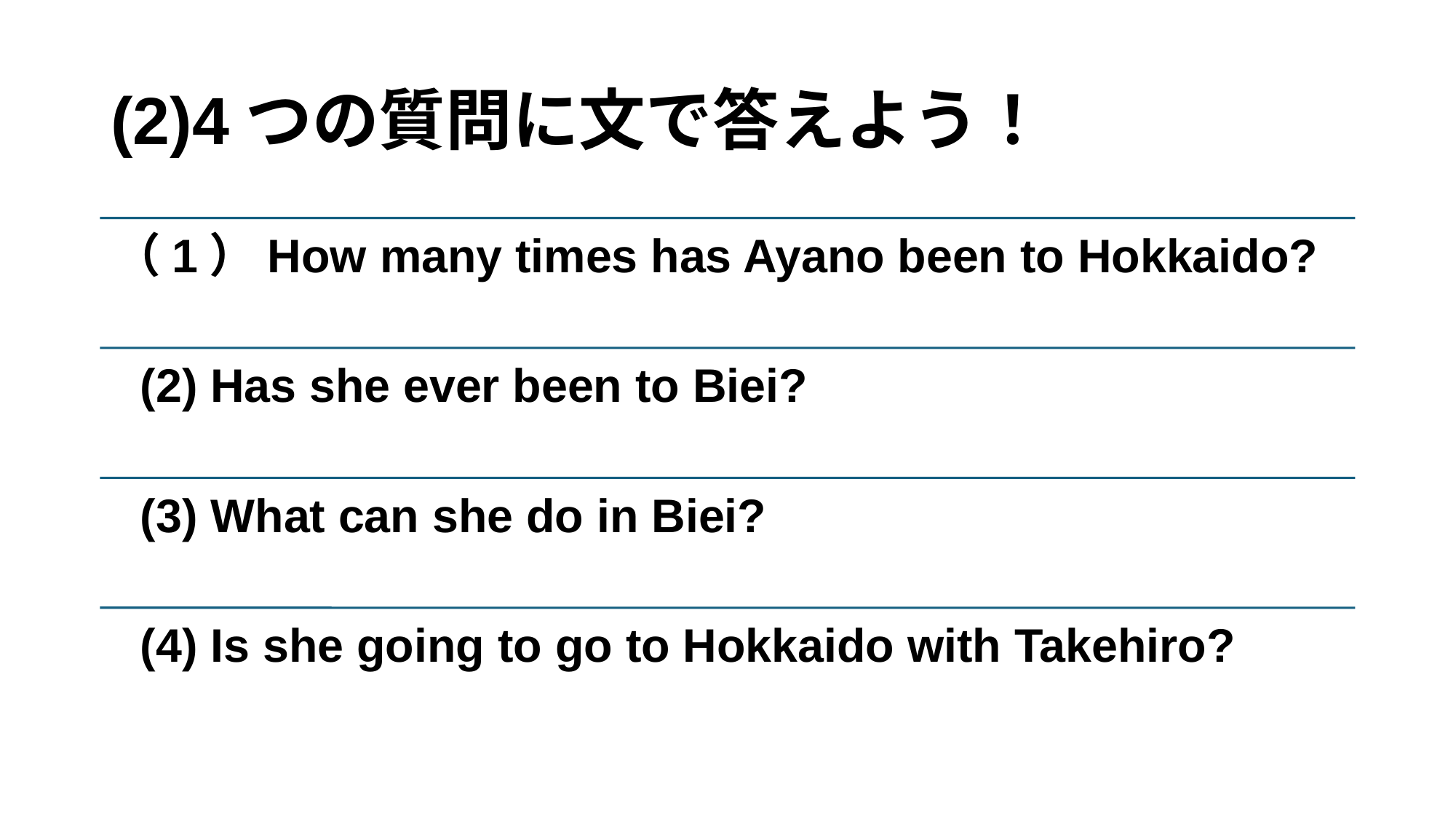

# (2)4つの質問に文で答えよう！
（1）How many times has Ayano been to Hokkaido?
  (2) Has she ever been to Biei?
  (3) What can she do in Biei?
  (4) Is she going to go to Hokkaido with Takehiro?